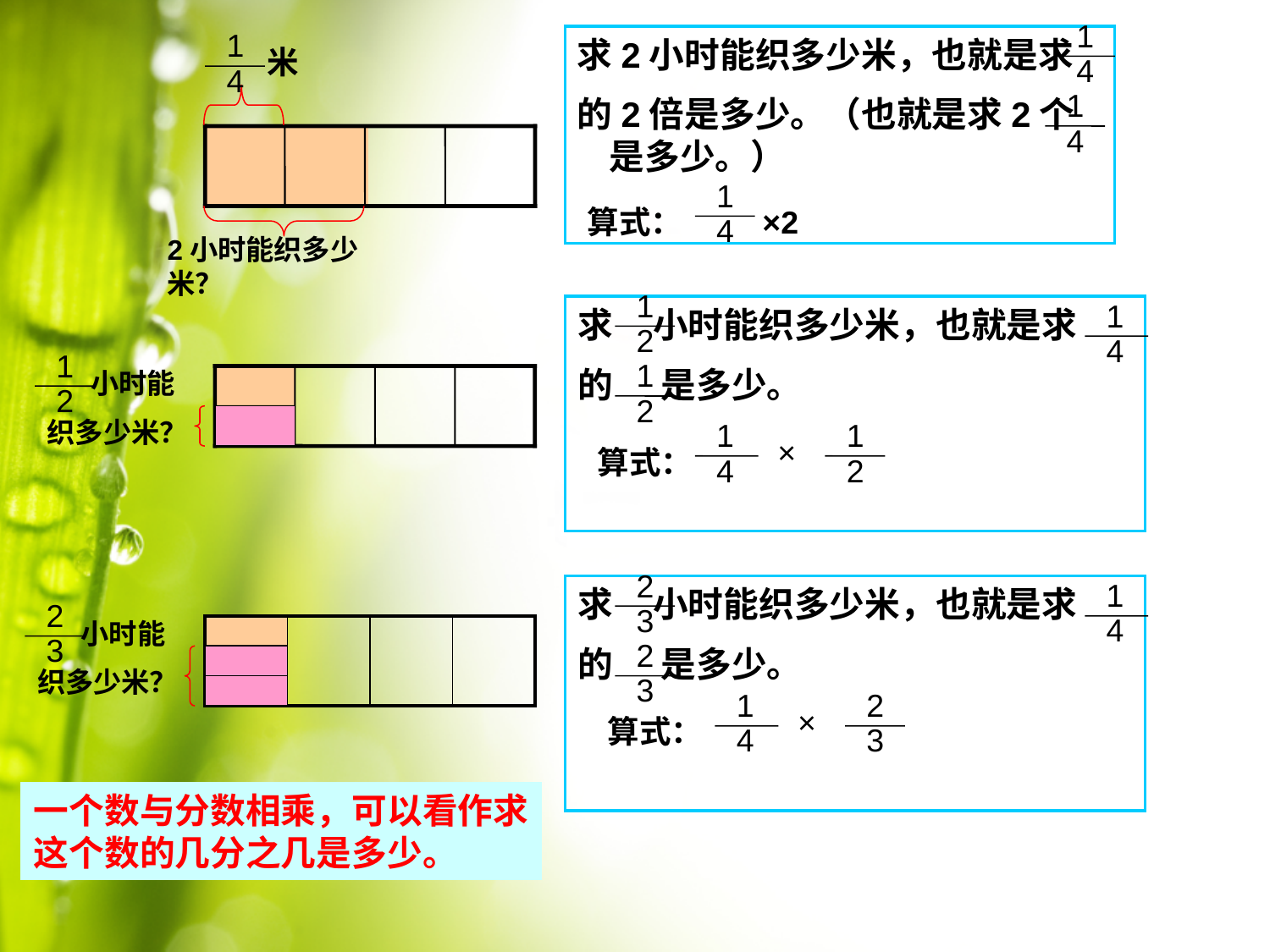

求2小时能织多少米，也就是求
的2倍是多少。（也就是求2个        是多少。）

 1
 4

 1
 4

 1
 4

米

 1
 4

算式：          ×2

2小时能织多少米？
求     小时能织多少米，也就是求
的      是多少。

 1
 2

 1
 4

 1
 2

     小时能
织多少米？
 1
 2

 1
 4

×
 1
 2

算式：
求     小时能织多少米，也就是求
的      是多少。

 2
 3

 1
 4

 2
 3

     小时能
织多少米？
 2
 3

|  |  |  |  |
| --- | --- | --- | --- |

 1
 4

×
 2
 3

算式：
一个数与分数相乘，可以看作求这个数的几分之几是多少。